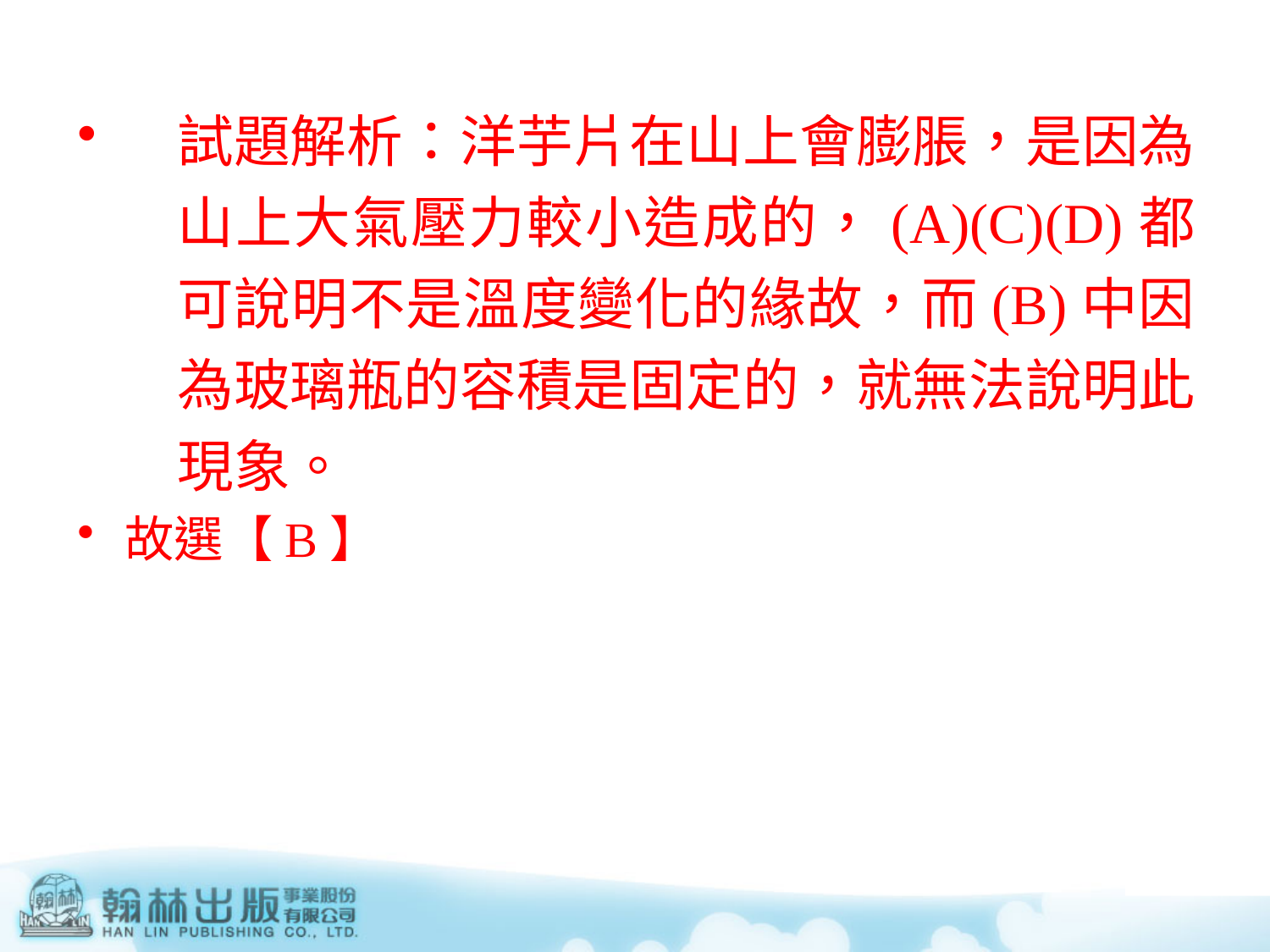

試題解析：洋芋片在山上會膨脹，是因為山上大氣壓力較小造成的，(A)(C)(D)都可說明不是溫度變化的緣故，而(B)中因為玻璃瓶的容積是固定的，就無法說明此現象。
故選【B】